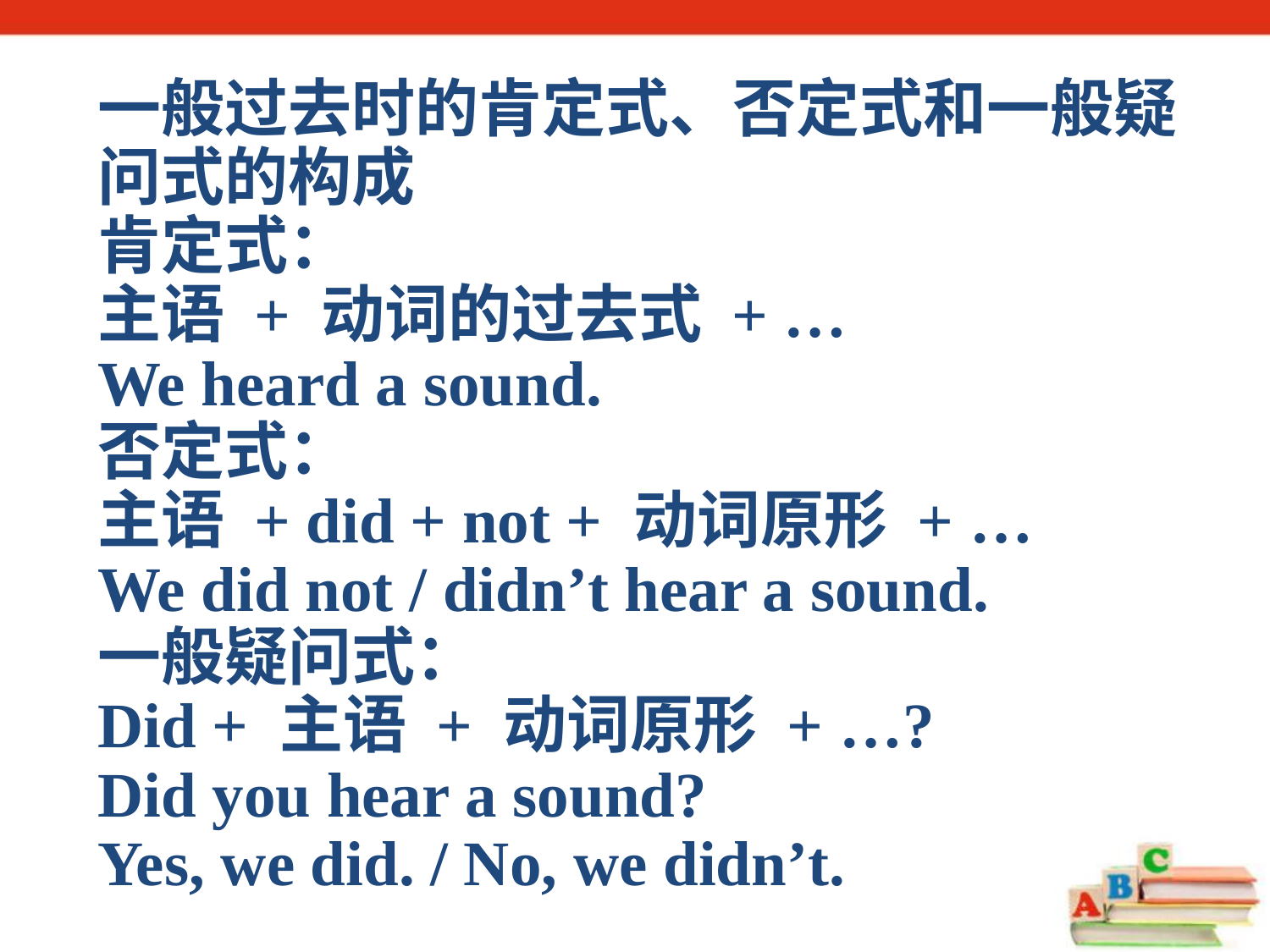

一般过去时的肯定式、否定式和一般疑问式的构成
肯定式：
主语 + 动词的过去式 + …
We heard a sound.
否定式：
主语 + did + not + 动词原形 + …
We did not / didn’t hear a sound.
一般疑问式：
Did + 主语 + 动词原形 + …?
Did you hear a sound?
Yes, we did. / No, we didn’t.